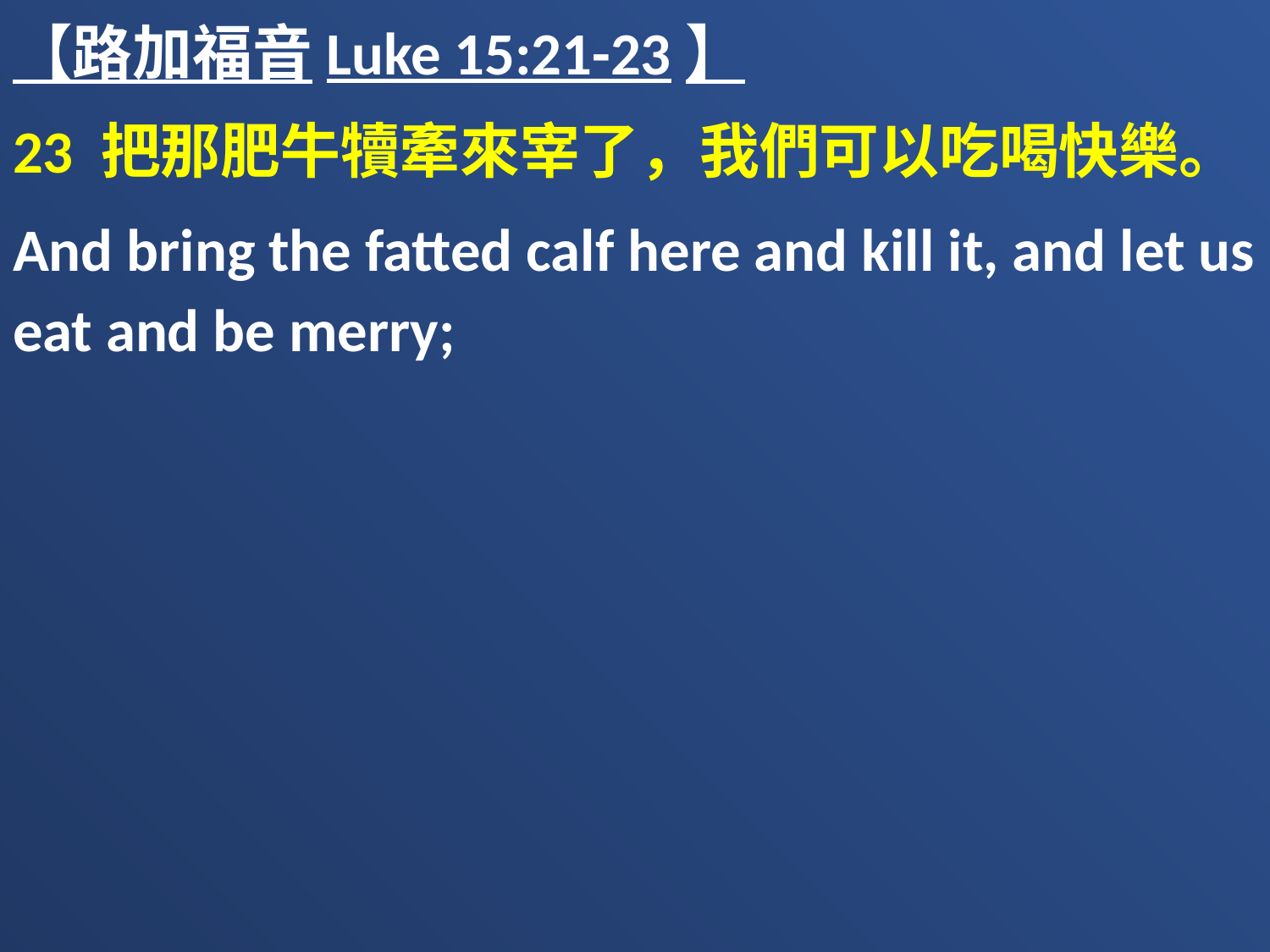

【路加福音Luke 15:21-23】
23 把那肥牛犢牽來宰了，我們可以吃喝快樂。
And bring the fatted calf here and kill it, and let us eat and be merry;